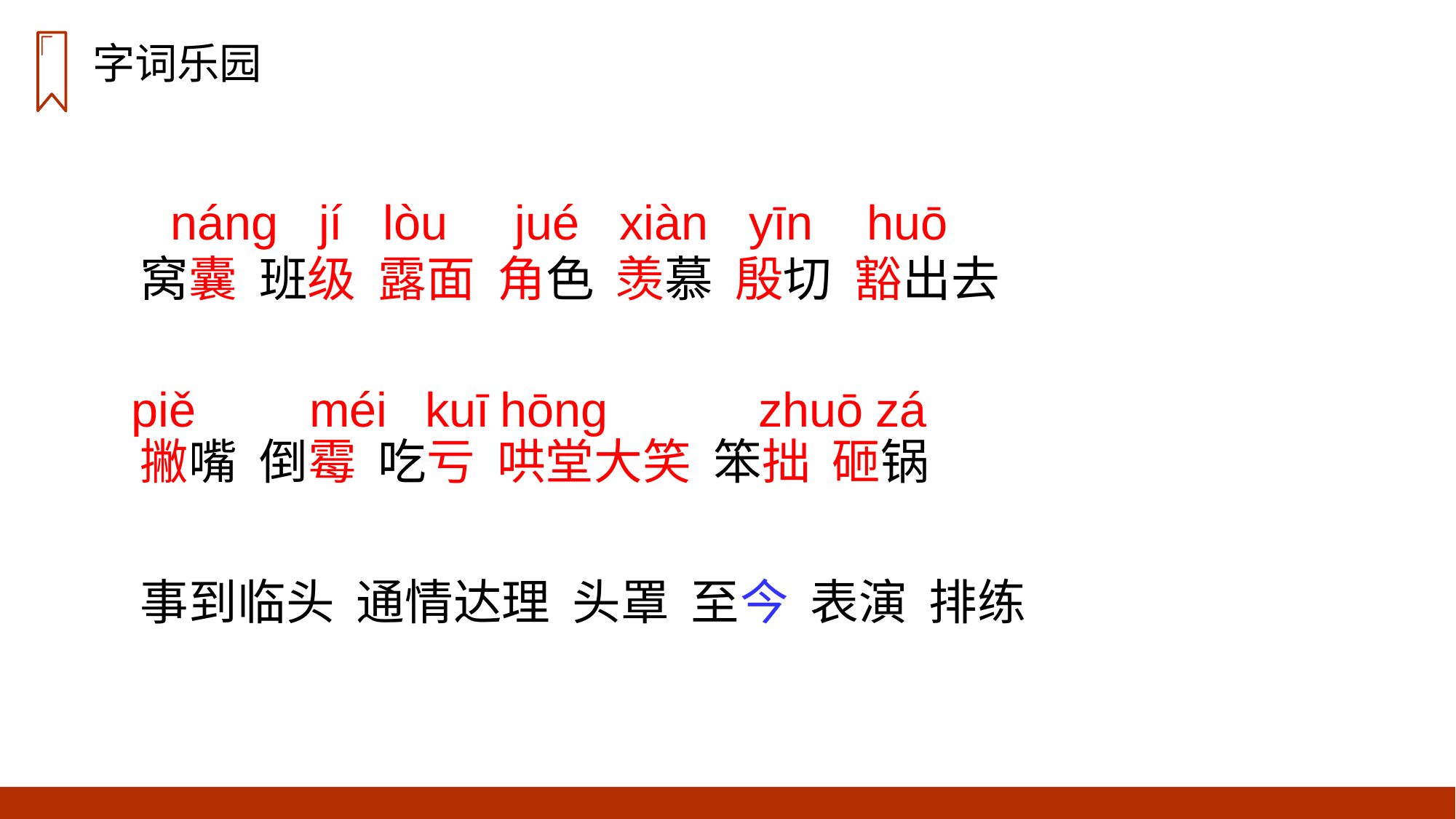

字词乐园
náng   jí   lòu     jué   xiàn   yīn    huō
窝囊  班级  露面  角色  羡慕  殷切  豁出去
piě
méi
kuī
hōng
zhuō
zá
撇嘴  倒霉  吃亏  哄堂大笑  笨拙  砸锅
事到临头  通情达理  头罩  至今  表演  排练